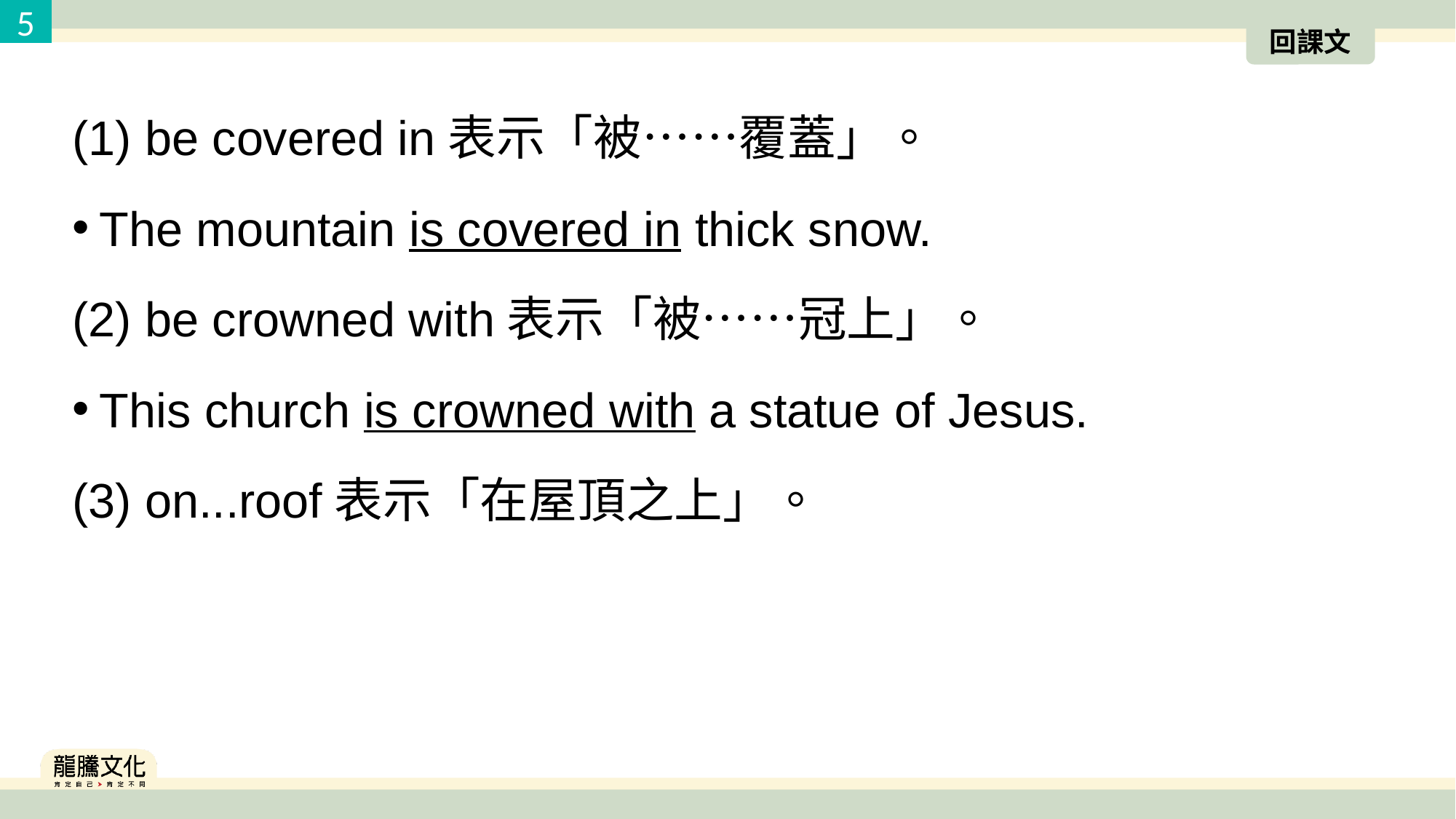

5
回課文
(1) be covered in表示「被⋯⋯覆蓋」。
The mountain is covered in thick snow.
(2) be crowned with表示「被⋯⋯冠上」。
This church is crowned with a statue of Jesus.
(3) on...roof表示「在屋頂之上」。